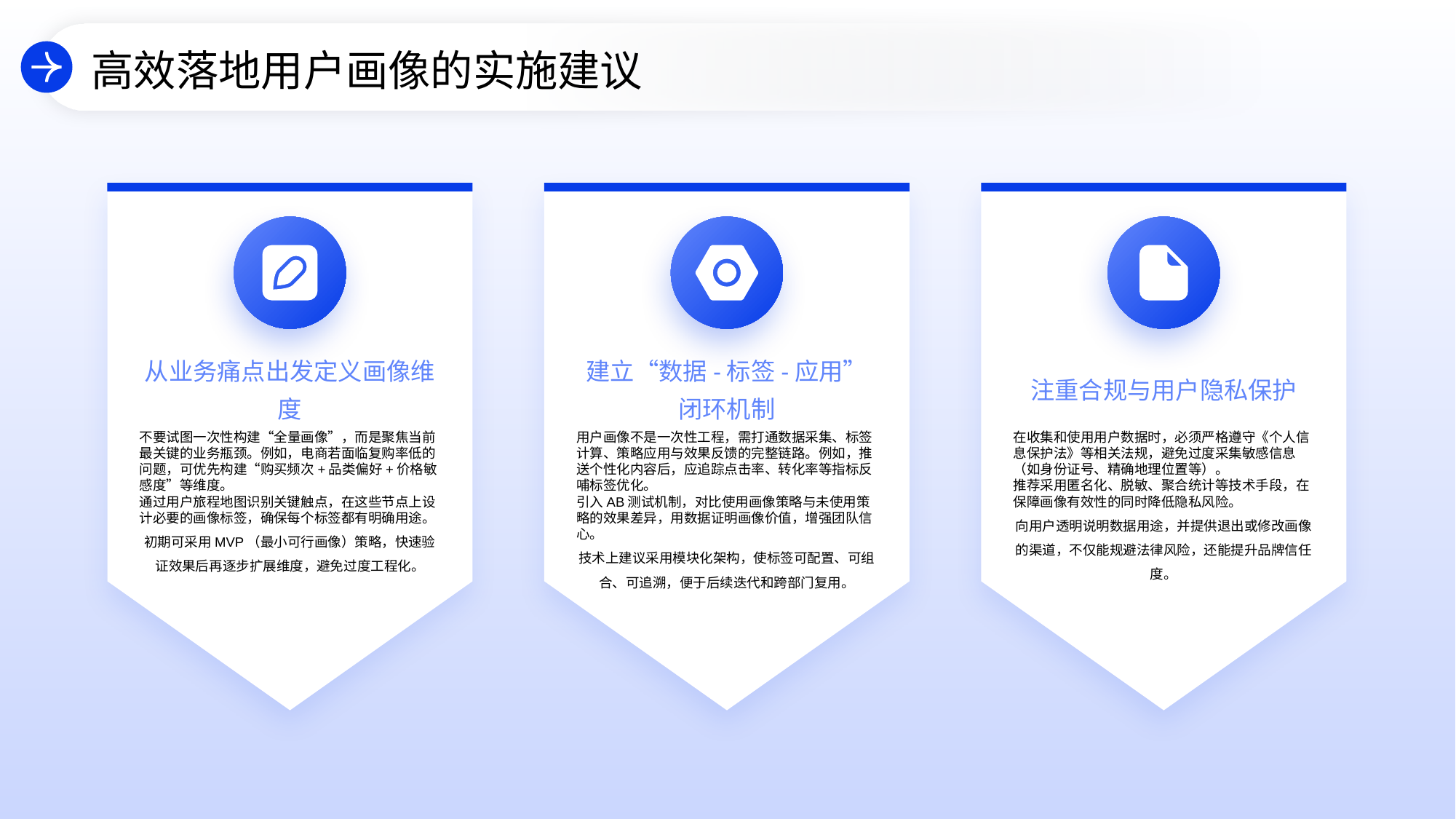

高效落地用户画像的实施建议

从业务痛点出发定义画像维度
建立“数据-标签-应用”闭环机制
注重合规与用户隐私保护
在收集和使用用户数据时，必须严格遵守《个人信息保护法》等相关法规，避免过度采集敏感信息（如身份证号、精确地理位置等）。
推荐采用匿名化、脱敏、聚合统计等技术手段，在保障画像有效性的同时降低隐私风险。
向用户透明说明数据用途，并提供退出或修改画像的渠道，不仅能规避法律风险，还能提升品牌信任度。
不要试图一次性构建“全量画像”，而是聚焦当前最关键的业务瓶颈。例如，电商若面临复购率低的问题，可优先构建“购买频次+品类偏好+价格敏感度”等维度。
通过用户旅程地图识别关键触点，在这些节点上设计必要的画像标签，确保每个标签都有明确用途。
初期可采用MVP（最小可行画像）策略，快速验证效果后再逐步扩展维度，避免过度工程化。
用户画像不是一次性工程，需打通数据采集、标签计算、策略应用与效果反馈的完整链路。例如，推送个性化内容后，应追踪点击率、转化率等指标反哺标签优化。
引入AB测试机制，对比使用画像策略与未使用策略的效果差异，用数据证明画像价值，增强团队信心。
技术上建议采用模块化架构，使标签可配置、可组合、可追溯，便于后续迭代和跨部门复用。